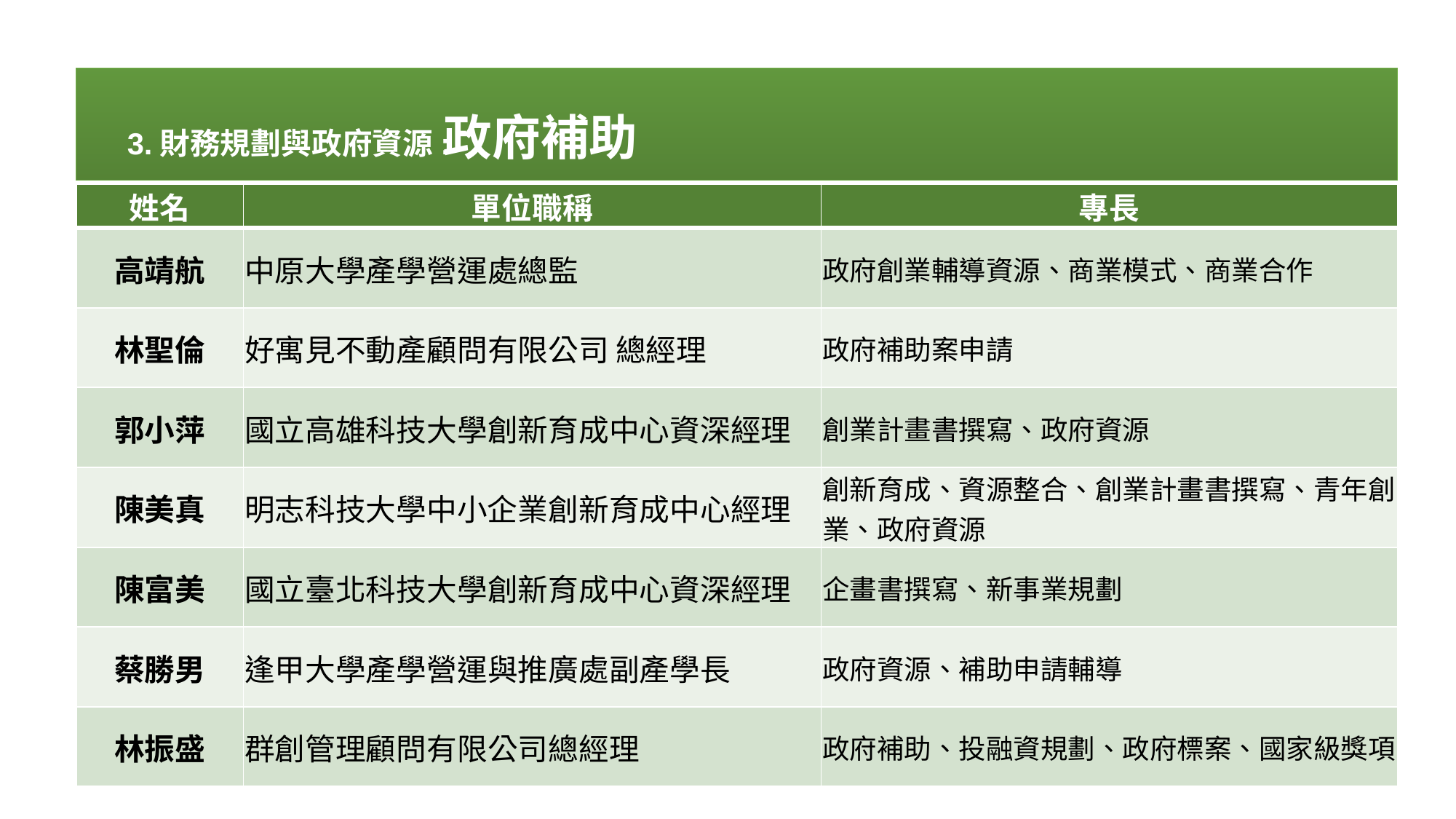

政府補助
3.財務規劃與政府資源:
| 姓名 | 單位職稱 | 專長 |
| --- | --- | --- |
| 高靖航 | 中原大學產學營運處總監 | 政府創業輔導資源、商業模式、商業合作 |
| 林聖倫 | 好寓見不動產顧問有限公司 總經理 | 政府補助案申請 |
| 郭小萍 | 國立高雄科技大學創新育成中心資深經理 | 創業計畫書撰寫、政府資源 |
| 陳美真 | 明志科技大學中小企業創新育成中心經理 | 創新育成、資源整合、創業計畫書撰寫、青年創業、政府資源 |
| 陳富美 | 國立臺北科技大學創新育成中心資深經理 | 企畫書撰寫、新事業規劃 |
| 蔡勝男 | 逢甲大學產學營運與推廣處副產學長 | 政府資源、補助申請輔導 |
| 林振盛 | 群創管理顧問有限公司總經理 | 政府補助、投融資規劃、政府標案、國家級獎項 |